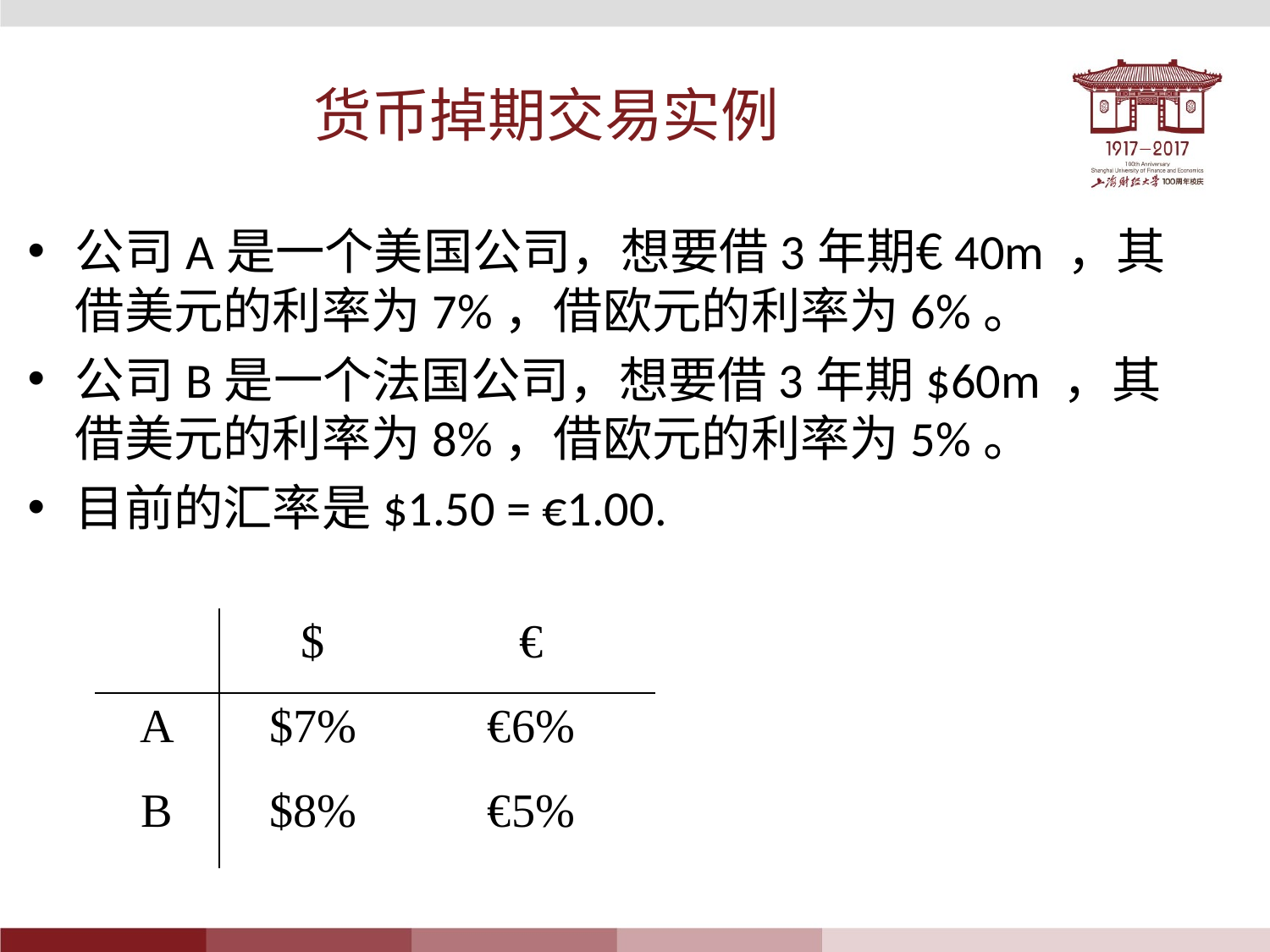

# 货币掉期交易实例
公司A是一个美国公司，想要借3年期€40m ，其借美元的利率为7%，借欧元的利率为6%。
公司B是一个法国公司，想要借3年期$60m ，其借美元的利率为8%，借欧元的利率为5%。
目前的汇率是$1.50 = €1.00.
|  | $ | € |
| --- | --- | --- |
| A | $7% | €6% |
| B | $8% | €5% |